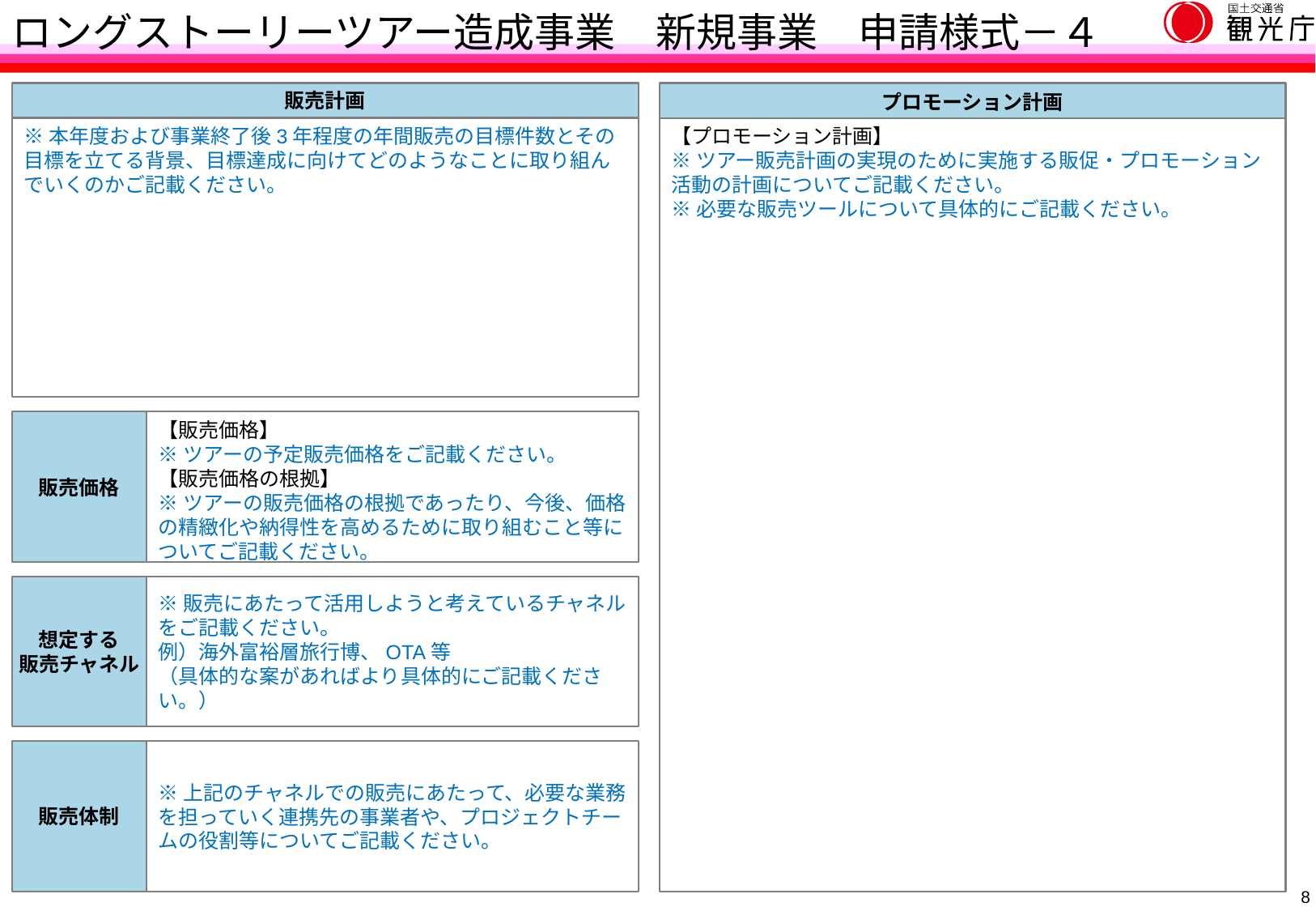

ロングストーリーツアー造成事業　新規事業　申請様式－４
販売計画
プロモーション計画
プロモーション計画
※本年度および事業終了後3年程度の年間販売の目標件数とその目標を立てる背景、目標達成に向けてどのようなことに取り組んでいくのかご記載ください。
【プロモーション計画】
※ツアー販売計画の実現のために実施する販促・プロモーション活動の計画についてご記載ください。
※必要な販売ツールについて具体的にご記載ください。
販売価格
【販売価格】
※ツアーの予定販売価格をご記載ください。
【販売価格の根拠】
※ツアーの販売価格の根拠であったり、今後、価格の精緻化や納得性を高めるために取り組むこと等についてご記載ください。
想定する
販売チャネル
※販売にあたって活用しようと考えているチャネルをご記載ください。
例）海外富裕層旅行博、OTA等
（具体的な案があればより具体的にご記載ください。）
販売体制
※上記のチャネルでの販売にあたって、必要な業務を担っていく連携先の事業者や、プロジェクトチームの役割等についてご記載ください。
8